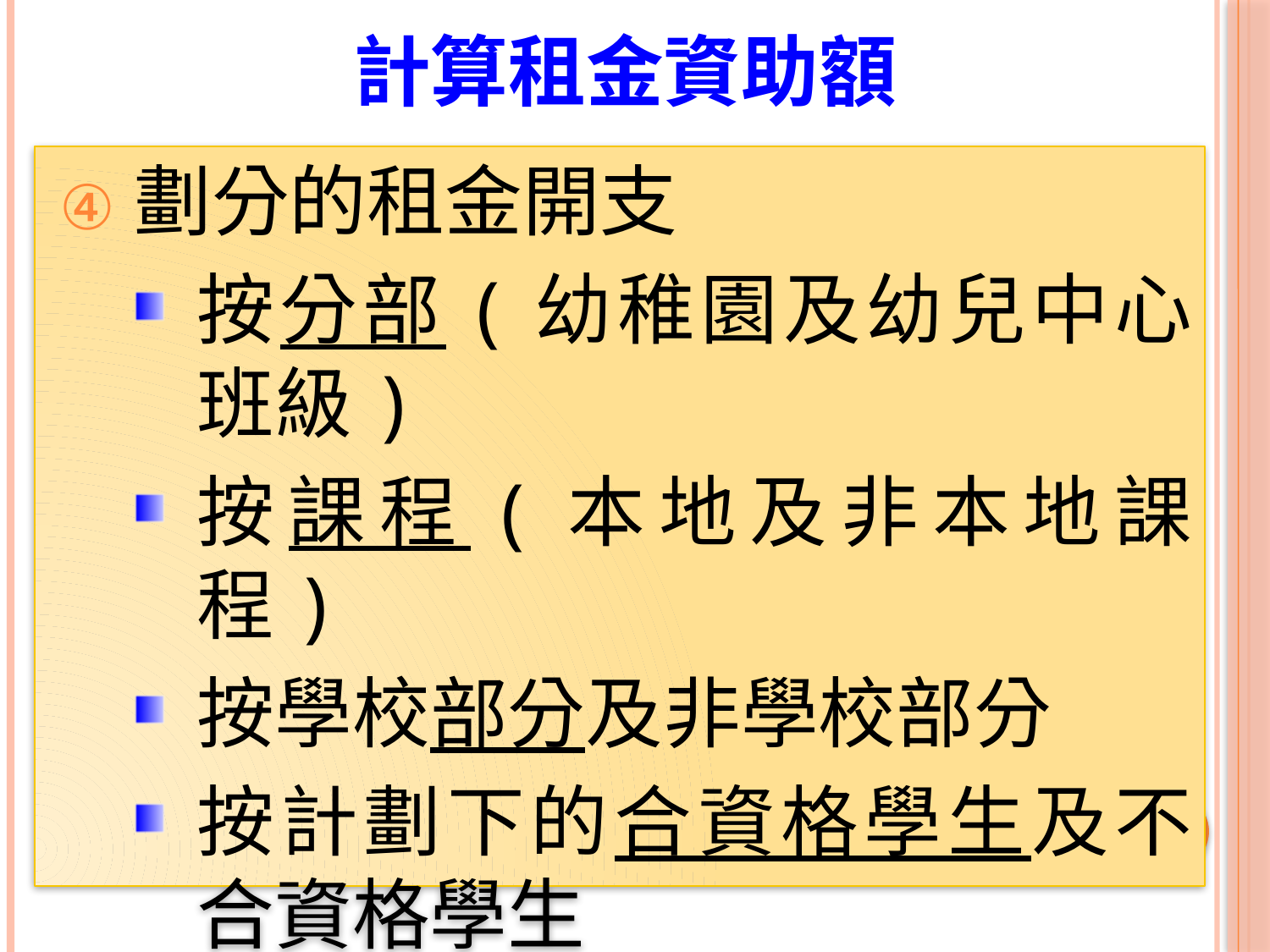

計算租金資助額
劃分的租金開支
按分部(幼稚園及幼兒中心班級)
按課程(本地及非本地課程)
按學校部分及非學校部分
按計劃下的合資格學生及不合資格學生